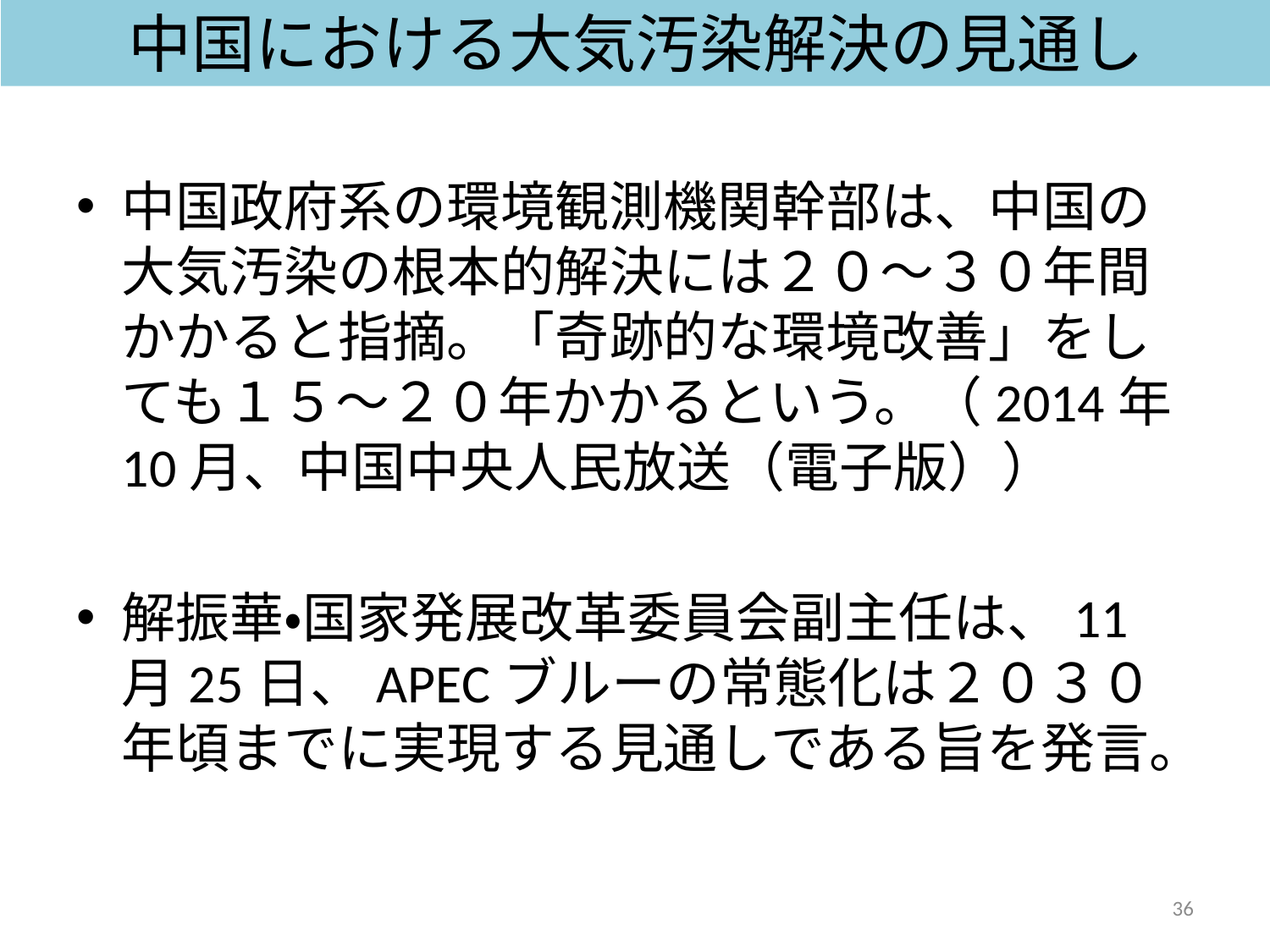

中国における大気汚染解決の見通し
中国政府系の環境観測機関幹部は、中国の大気汚染の根本的解決には２０～３０年間かかると指摘。「奇跡的な環境改善」をしても１５～２０年かかるという。（2014年10月、中国中央人民放送（電子版））

解振華・国家発展改革委員会副主任は、11月25日、APECブルーの常態化は２０３０年頃までに実現する見通しである旨を発言。
36